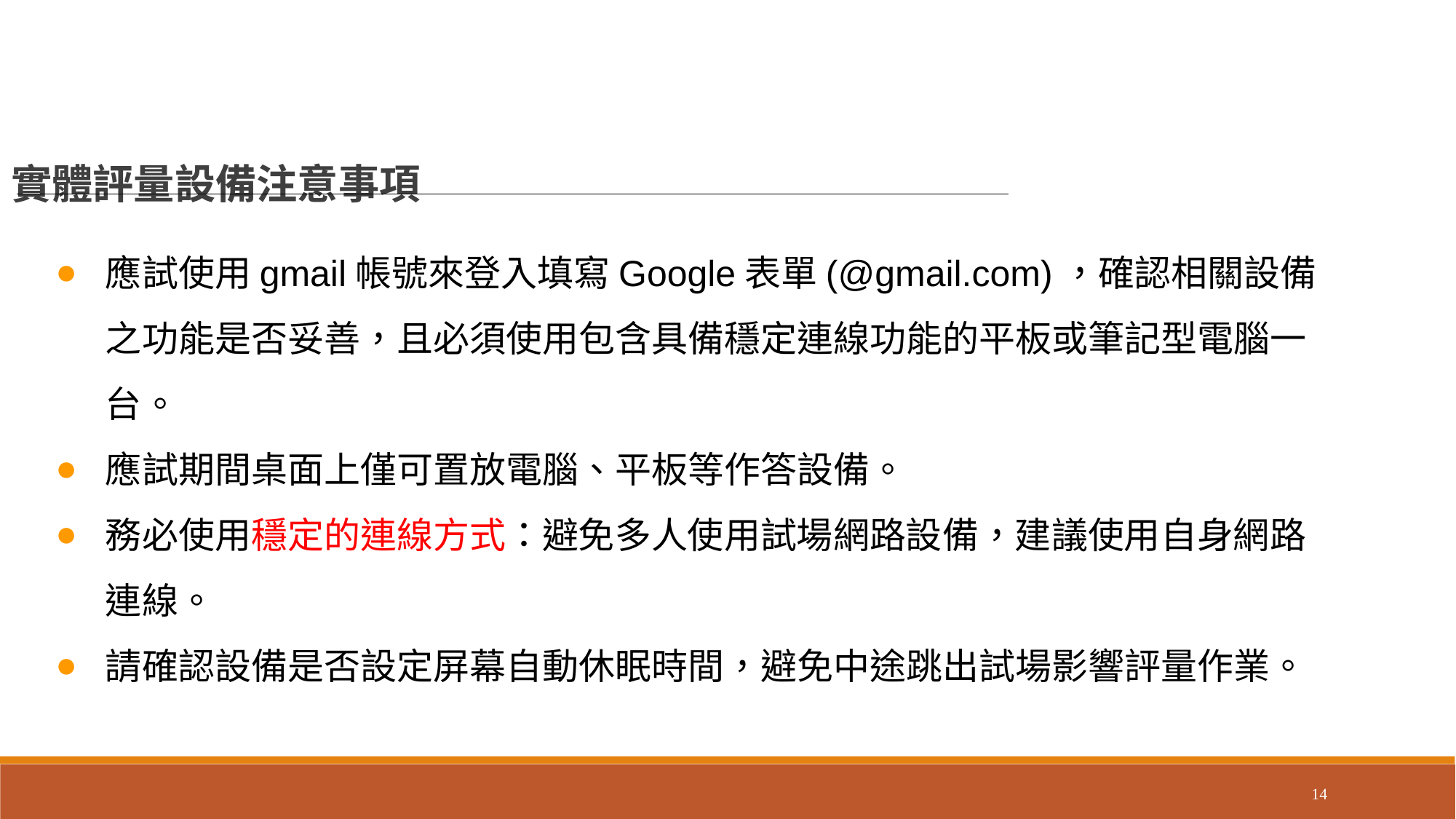

實體評量設備注意事項
應試使用gmail帳號來登入填寫Google表單(@gmail.com)，確認相關設備之功能是否妥善，且必須使用包含具備穩定連線功能的平板或筆記型電腦一台。
應試期間桌面上僅可置放電腦、平板等作答設備。
務必使用穩定的連線方式：避免多人使用試場網路設備，建議使用自身網路連線。
請確認設備是否設定屏幕自動休眠時間，避免中途跳出試場影響評量作業。
14